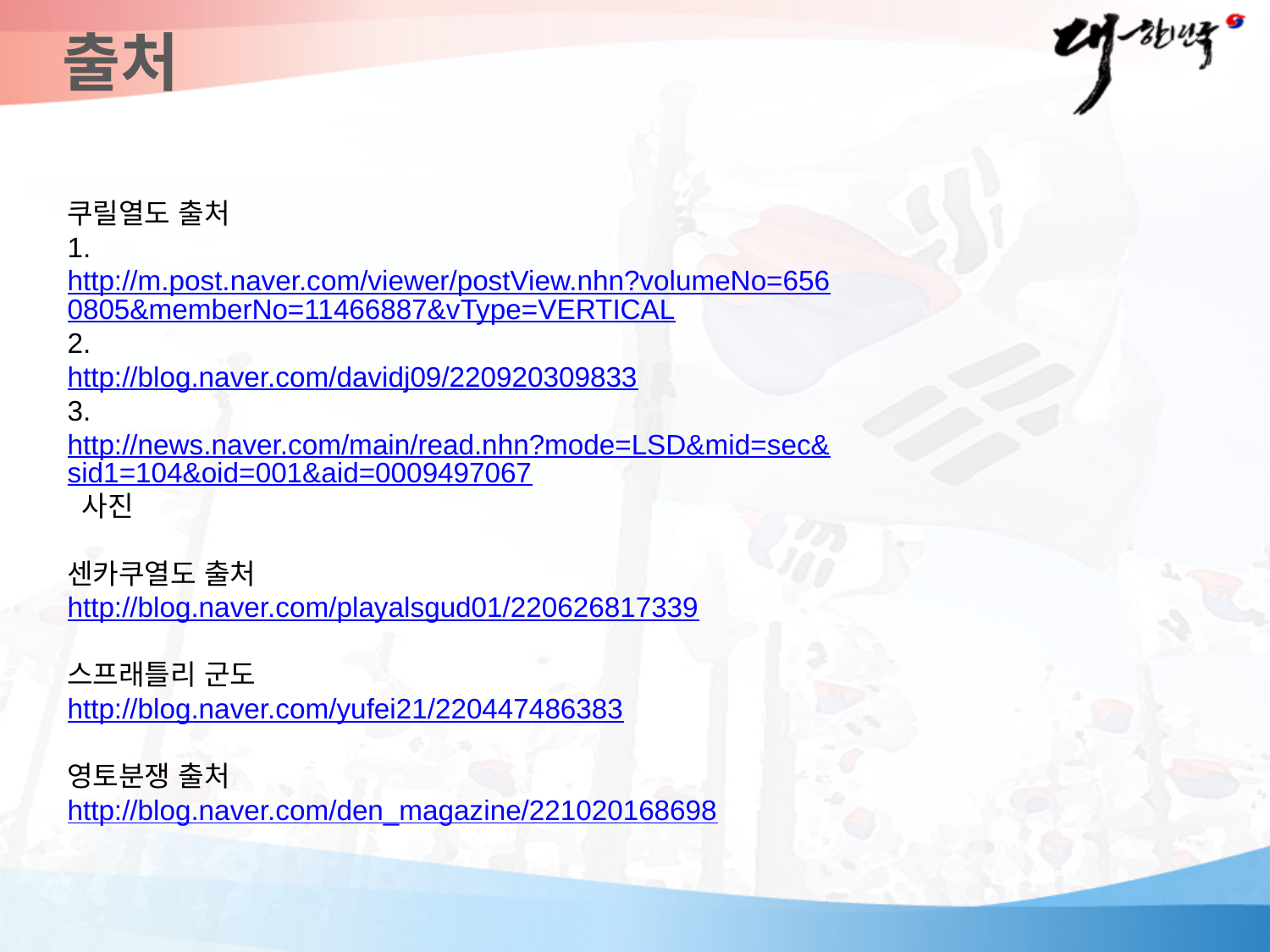

출처

쿠릴열도 출처
1.
http://m.post.naver.com/viewer/postView.nhn?volumeNo=6560805&memberNo=11466887&vType=VERTICAL
2.
http://blog.naver.com/davidj09/220920309833
3. http://news.naver.com/main/read.nhn?mode=LSD&mid=sec&sid1=104&oid=001&aid=0009497067 사진

센카쿠열도 출처
http://blog.naver.com/playalsgud01/220626817339

스프래틀리 군도
http://blog.naver.com/yufei21/220447486383

영토분쟁 출처
http://blog.naver.com/den_magazine/221020168698